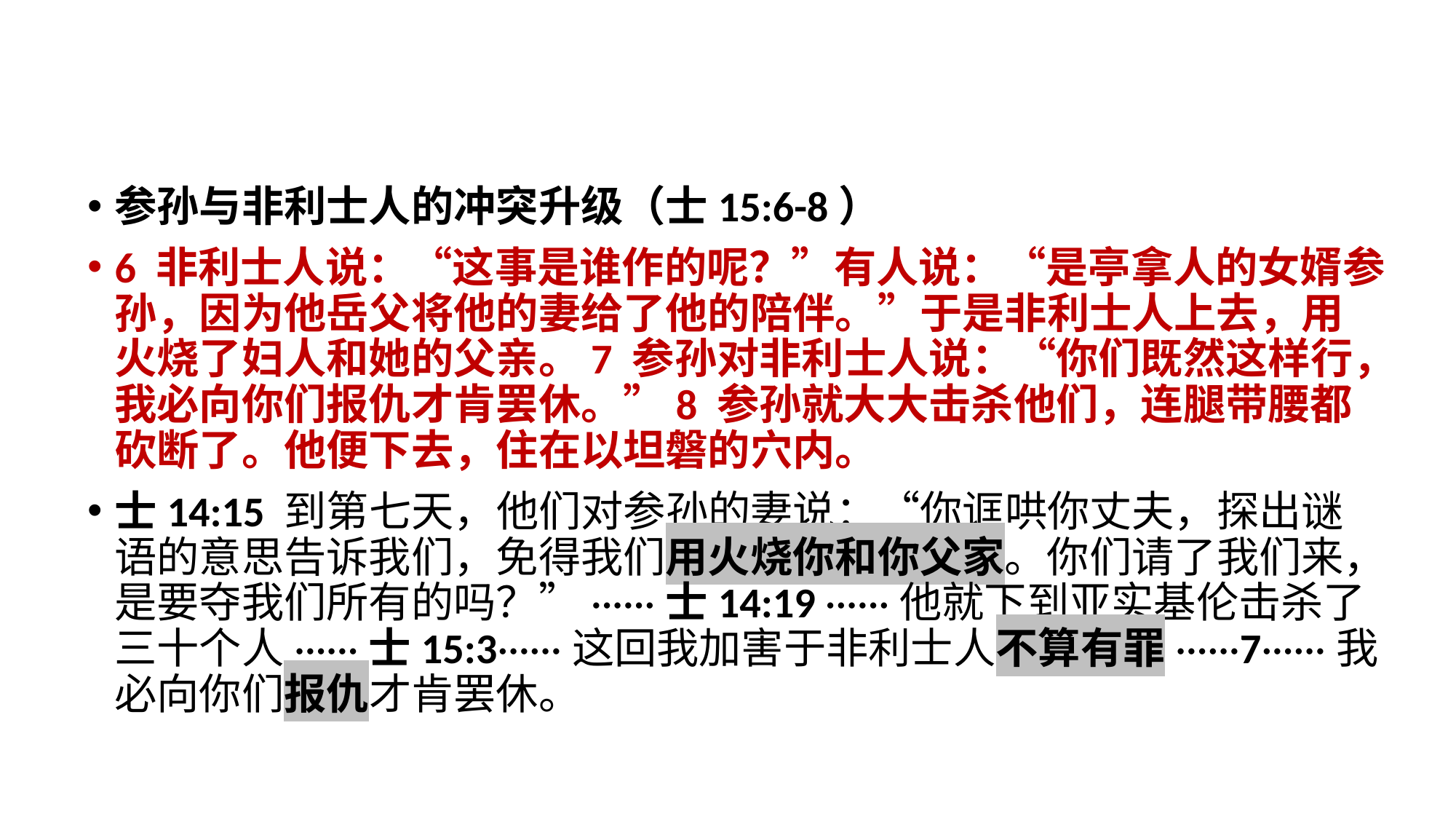

参孙与非利士人的冲突升级（士15:6-8）
6 非利士人说：“这事是谁作的呢？”有人说：“是亭拿人的女婿参孙，因为他岳父将他的妻给了他的陪伴。”于是非利士人上去，用火烧了妇人和她的父亲。7 参孙对非利士人说：“你们既然这样行，我必向你们报仇才肯罢休。”8 参孙就大大击杀他们，连腿带腰都砍断了。他便下去，住在以坦磐的穴内。
士14:15 到第七天，他们对参孙的妻说：“你诓哄你丈夫，探出谜语的意思告诉我们，免得我们用火烧你和你父家。你们请了我们来，是要夺我们所有的吗？”······士14:19 ······他就下到亚实基伦击杀了三十个人······士15:3······这回我加害于非利士人不算有罪······7······我必向你们报仇才肯罢休。